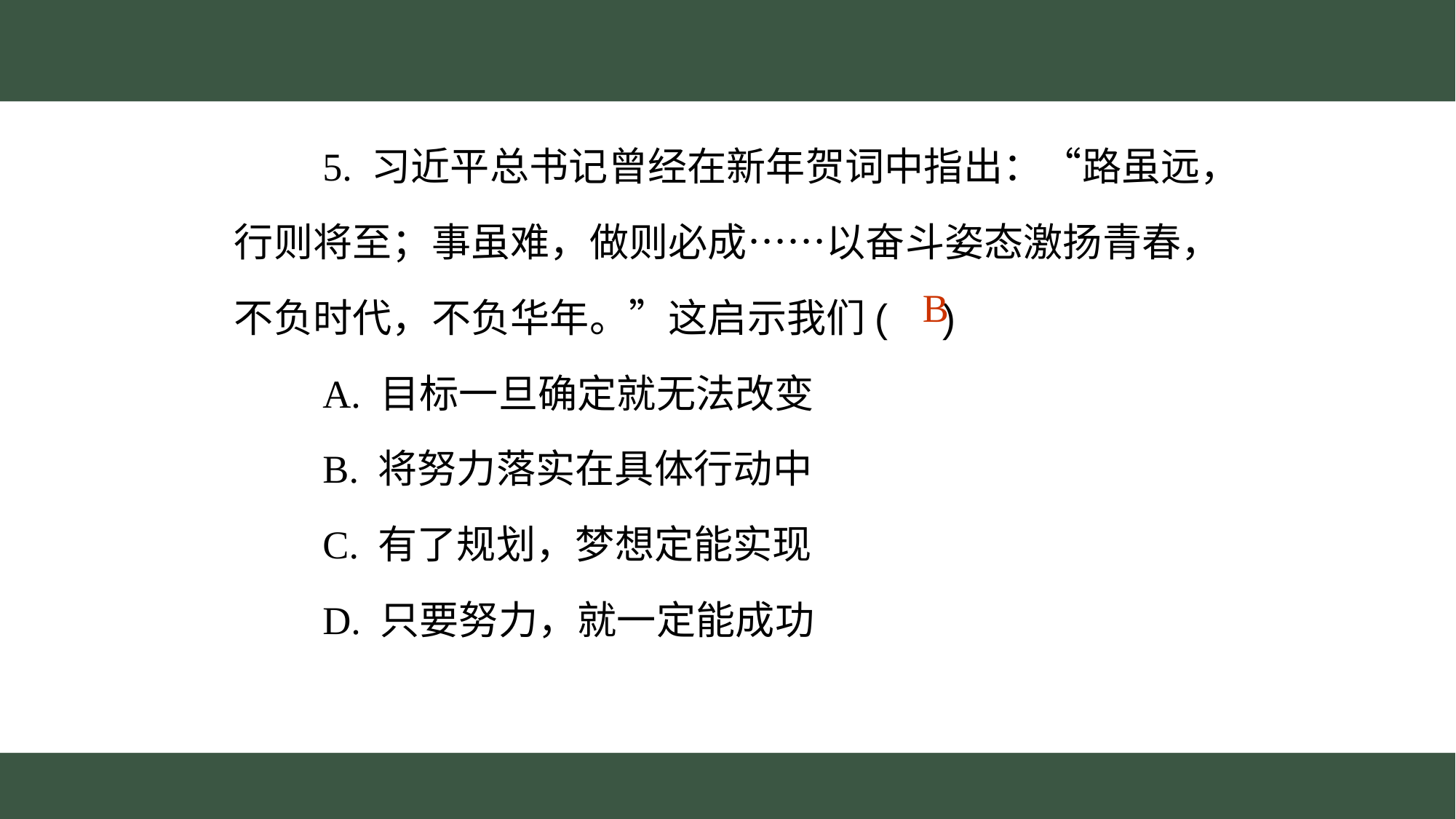

5. 习近平总书记曾经在新年贺词中指出：“路虽远，
行则将至；事虽难，做则必成……以奋斗姿态激扬青春，
不负时代，不负华年。”这启示我们(     )
　　A. 目标一旦确定就无法改变
　　B. 将努力落实在具体行动中
　　C. 有了规划，梦想定能实现
　　D. 只要努力，就一定能成功
B